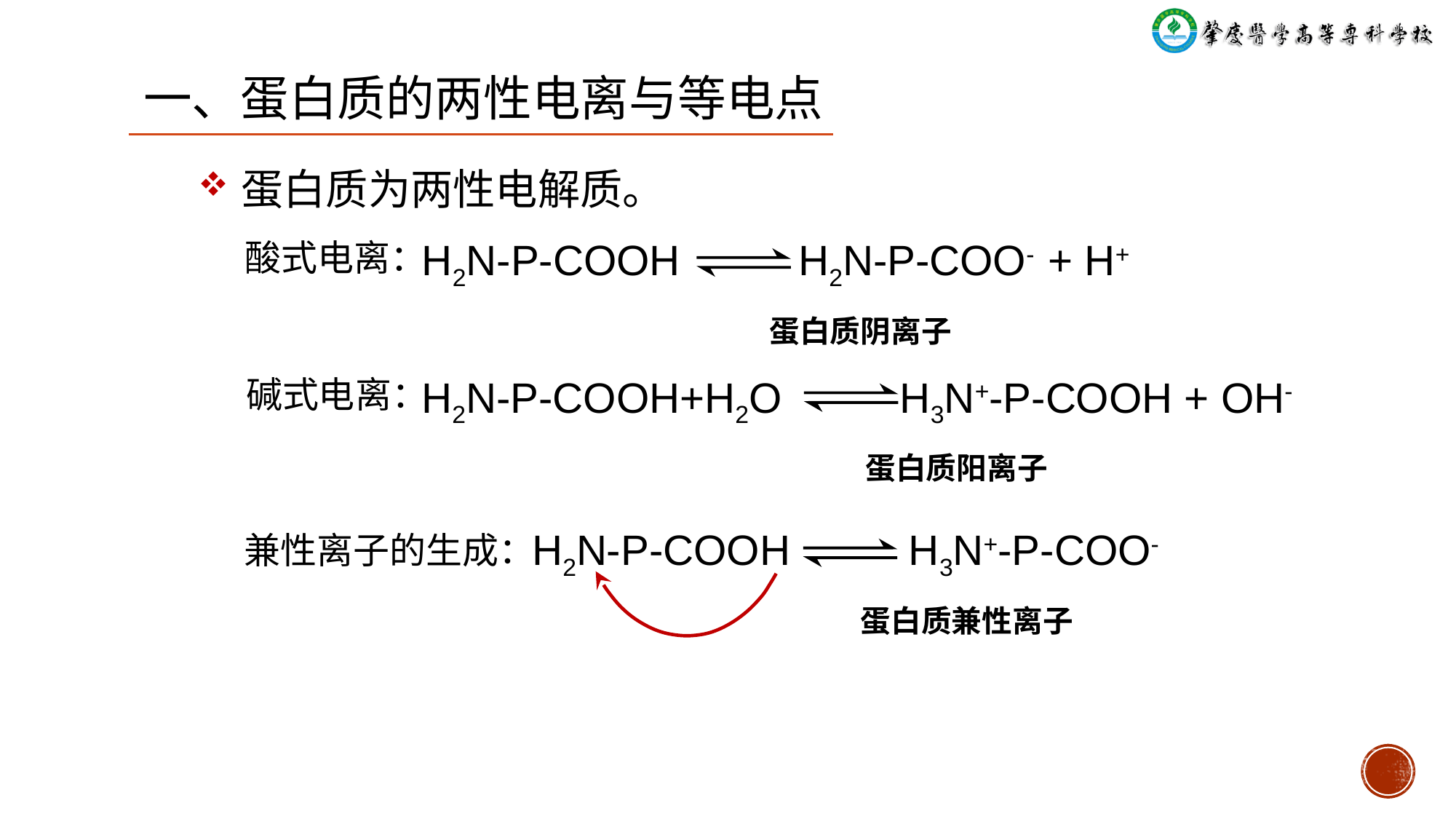

一、蛋白质的两性电离与等电点
蛋白质为两性电解质。
H2N-P-COOH          H2N-P-COO-  + H+
                                   蛋白质阴离子
酸式电离：

H2N-P-COOH+H2O          H3N+-P-COOH + OH-
                                             蛋白质阳离子
碱式电离：

H2N-P-COOH          H3N+-P-COO-
                                 蛋白质兼性离子
兼性离子的生成：